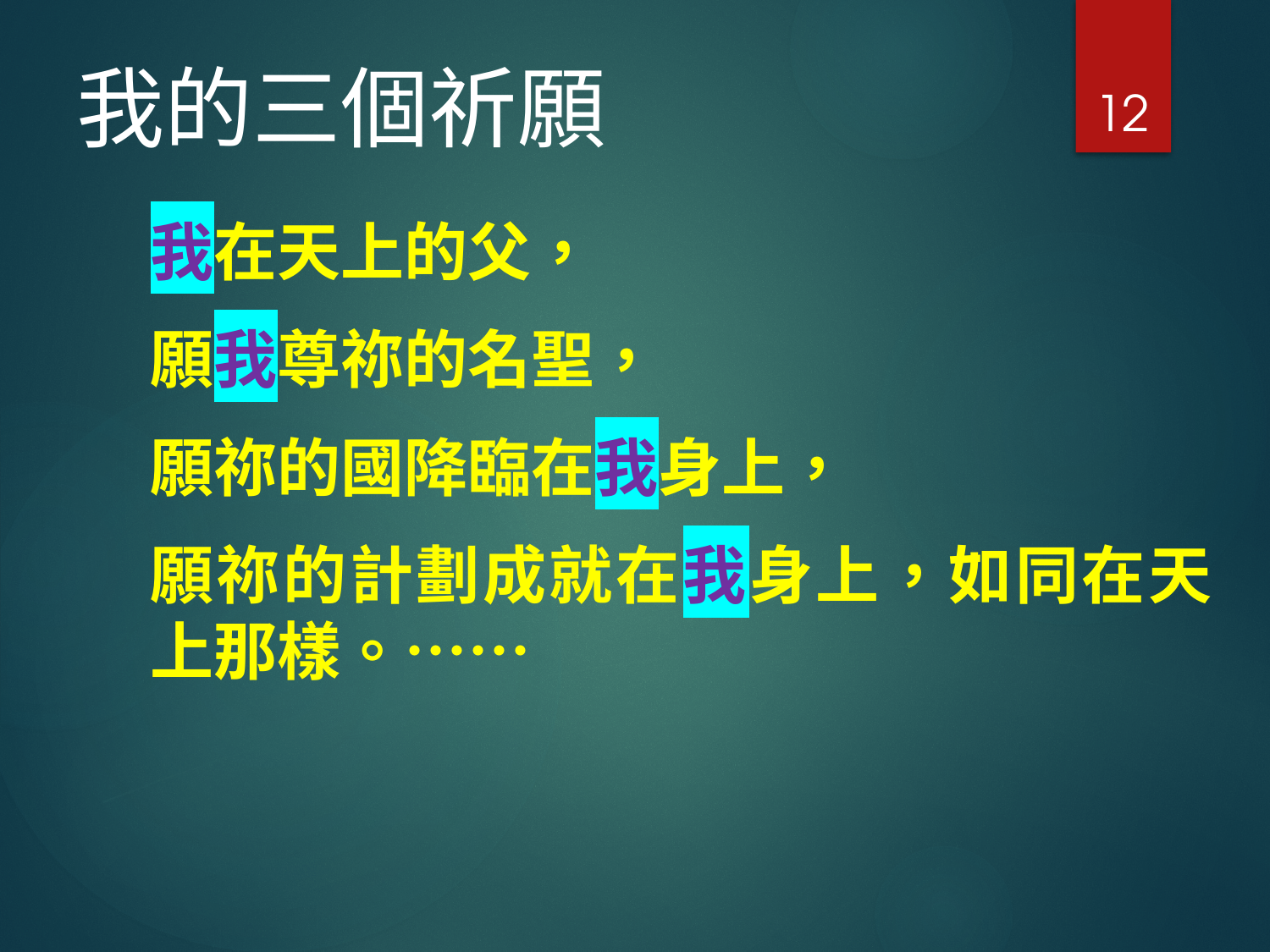

12
# 我的三個祈願
我在天上的父，
願我尊祢的名聖，
願祢的國降臨在我身上，
願祢的計劃成就在我身上，如同在天上那樣。……